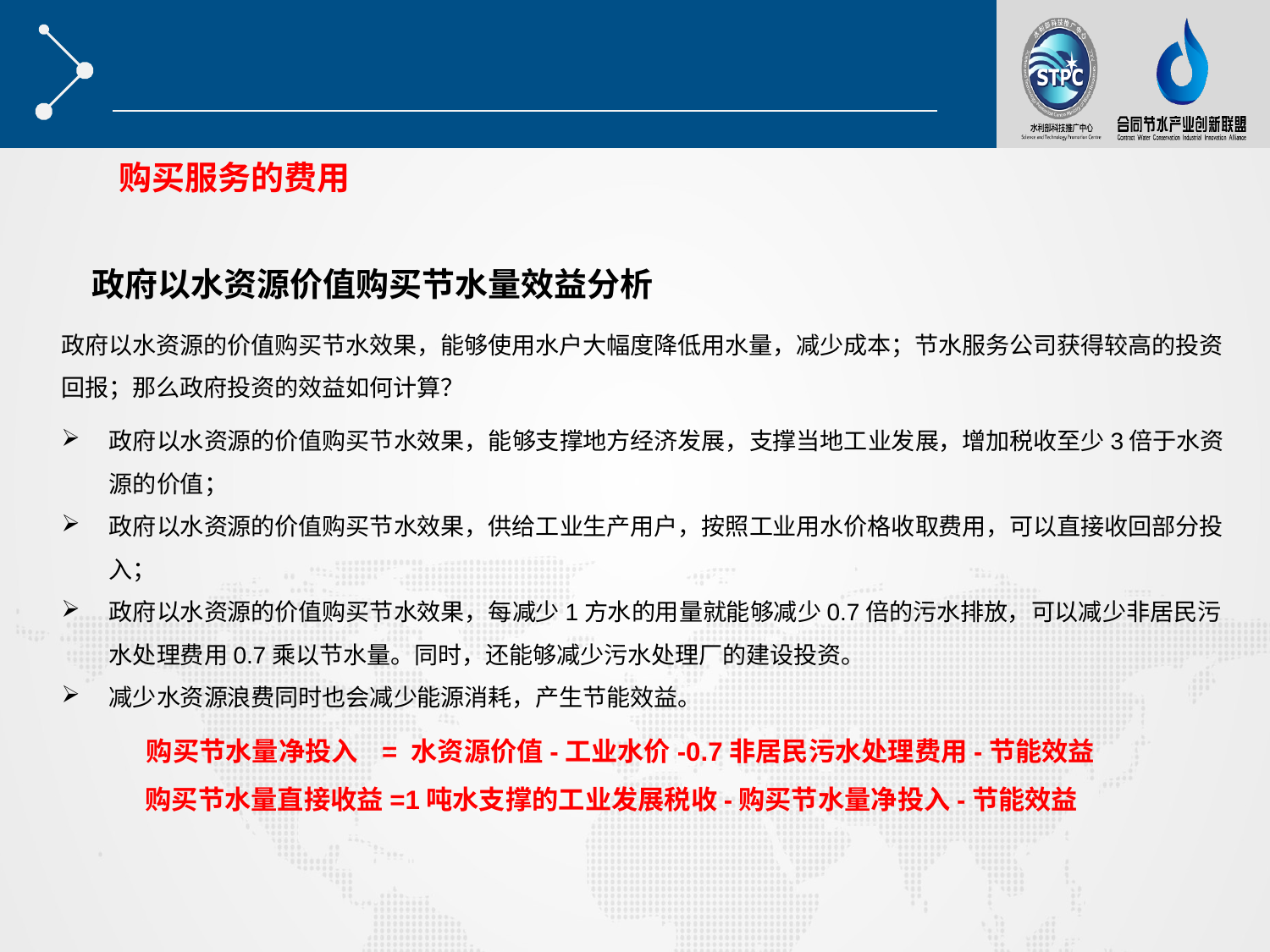

购买服务的费用
政府以水资源价值购买节水量效益分析
政府以水资源的价值购买节水效果，能够使用水户大幅度降低用水量，减少成本；节水服务公司获得较高的投资回报；那么政府投资的效益如何计算？
政府以水资源的价值购买节水效果，能够支撑地方经济发展，支撑当地工业发展，增加税收至少3倍于水资源的价值；
政府以水资源的价值购买节水效果，供给工业生产用户，按照工业用水价格收取费用，可以直接收回部分投入；
政府以水资源的价值购买节水效果，每减少1方水的用量就能够减少0.7倍的污水排放，可以减少非居民污水处理费用0.7乘以节水量。同时，还能够减少污水处理厂的建设投资。
减少水资源浪费同时也会减少能源消耗，产生节能效益。
  购买节水量净投入   = 水资源价值-工业水价-0.7非居民污水处理费用-节能效益
购买节水量直接收益=1吨水支撑的工业发展税收-购买节水量净投入-节能效益